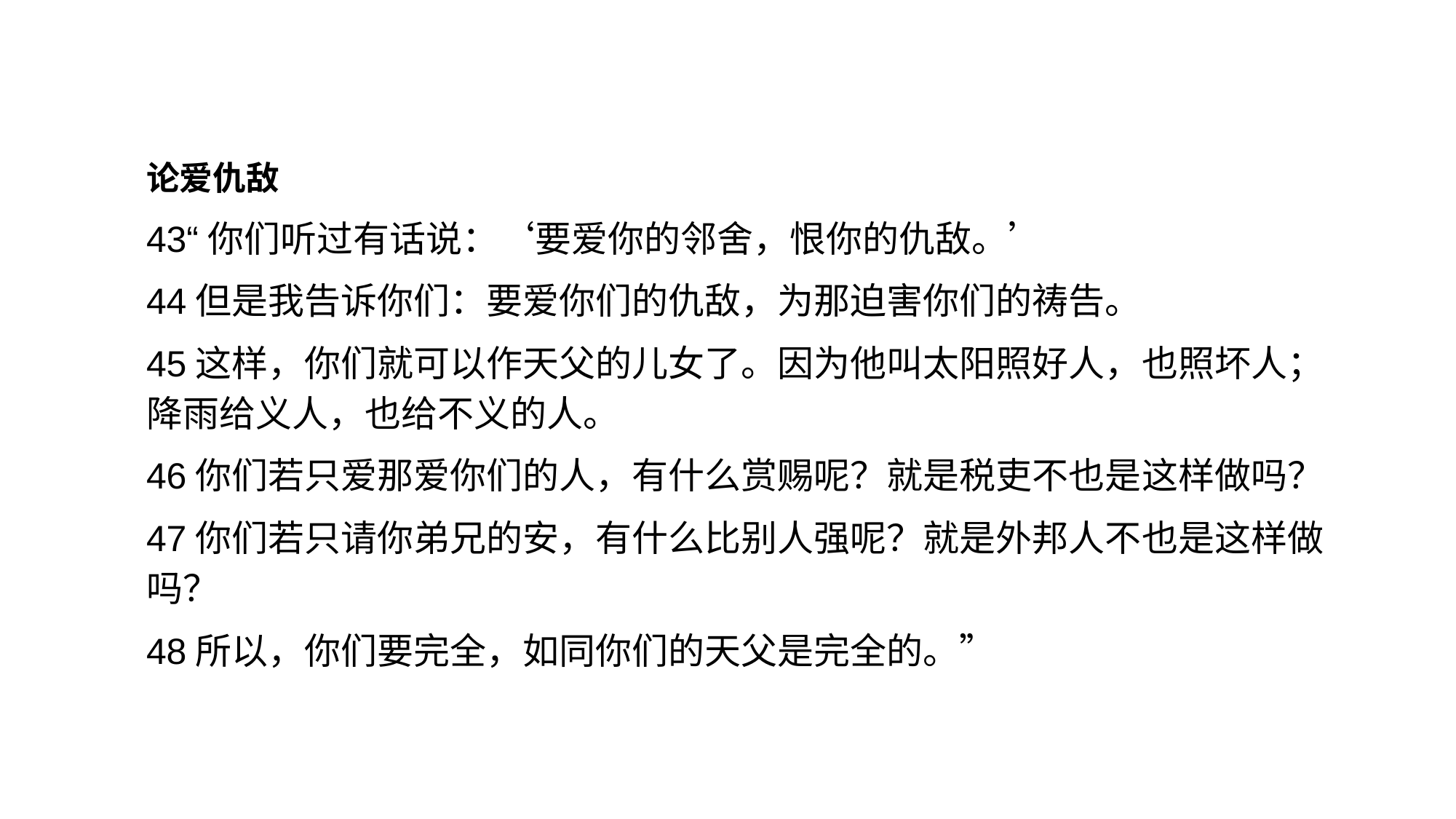

论爱仇敌
43“你们听过有话说：‘要爱你的邻舍，恨你的仇敌。’
44但是我告诉你们：要爱你们的仇敌，为那迫害你们的祷告。
45这样，你们就可以作天父的儿女了。因为他叫太阳照好人，也照坏人；降雨给义人，也给不义的人。
46你们若只爱那爱你们的人，有什么赏赐呢？就是税吏不也是这样做吗？
47你们若只请你弟兄的安，有什么比别人强呢？就是外邦人不也是这样做吗？
48所以，你们要完全，如同你们的天父是完全的。”